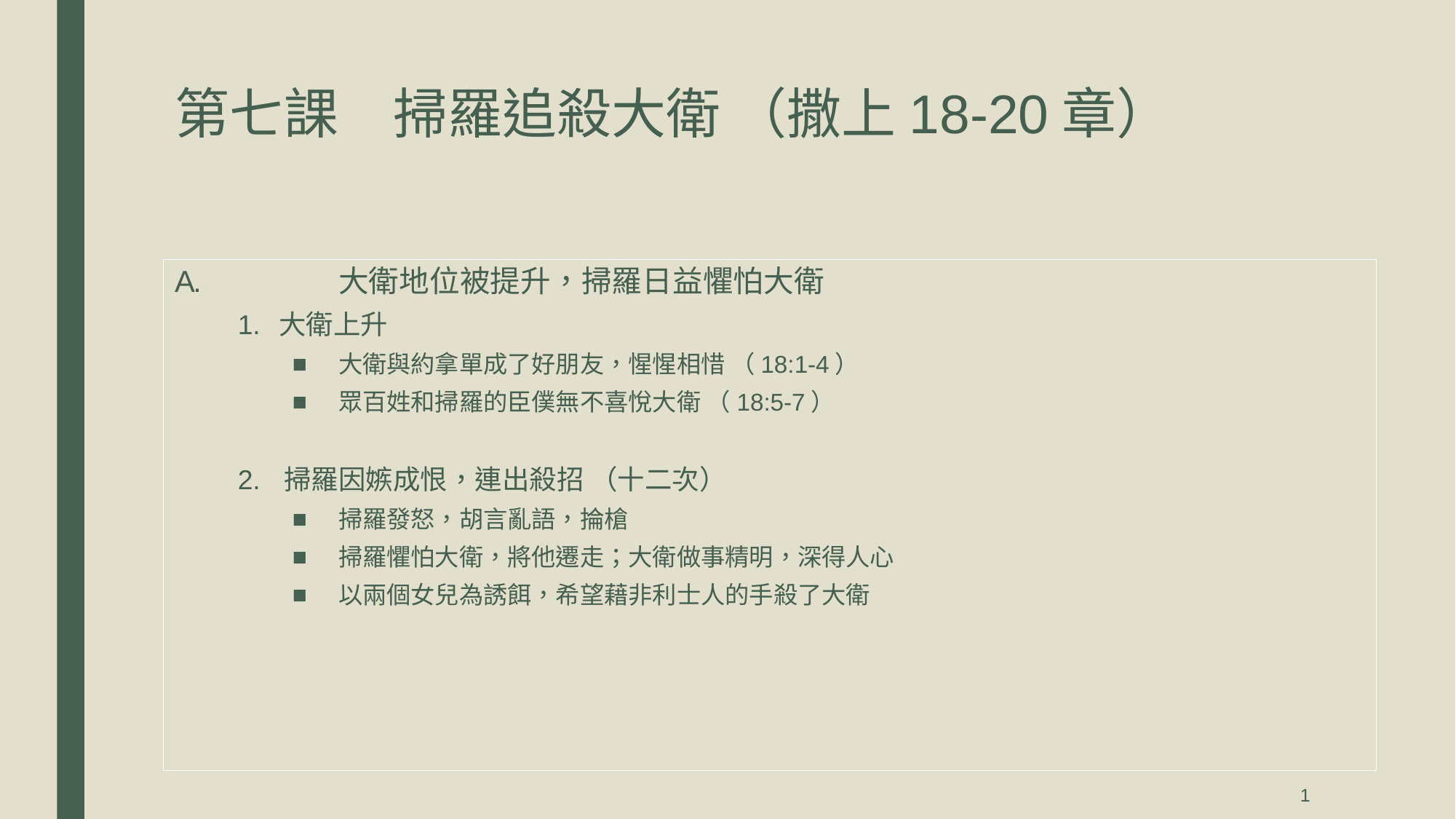

# 第七課	掃羅追殺大衛 （撒上18-20章）
 	大衛地位被提升，掃羅日益懼怕大衛
大衛上升
大衛與約拿單成了好朋友，惺惺相惜 （18:1-4）
眾百姓和掃羅的臣僕無不喜悅大衛 （18:5-7）

掃羅因嫉成恨，連出殺招 （十二次）
掃羅發怒，胡言亂語，掄槍
掃羅懼怕大衛，將他遷走；大衛做事精明，深得人心
以兩個女兒為誘餌，希望藉非利士人的手殺了大衛

1